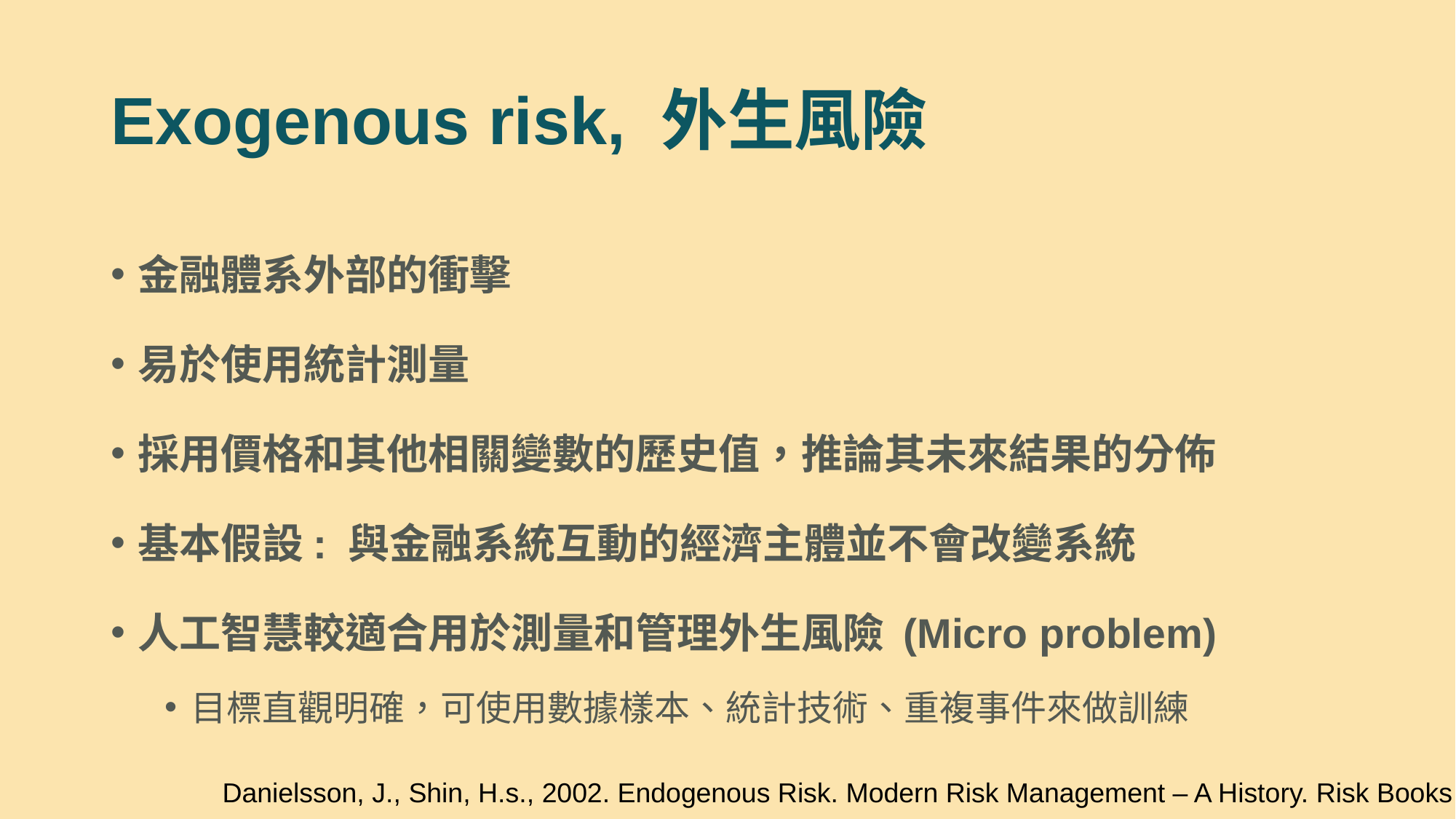

# Exogenous risk, 外生風險
金融體系外部的衝擊
易於使用統計測量
採用價格和其他相關變數的歷史值，推論其未來結果的分佈
基本假設: 與金融系統互動的經濟主體並不會改變系統
人工智慧較適合用於測量和管理外生風險 (Micro problem)
目標直觀明確，可使用數據樣本、統計技術、重複事件來做訓練

Danielsson, J., Shin, H.s., 2002. Endogenous Risk. Modern Risk Management – A History. Risk Books